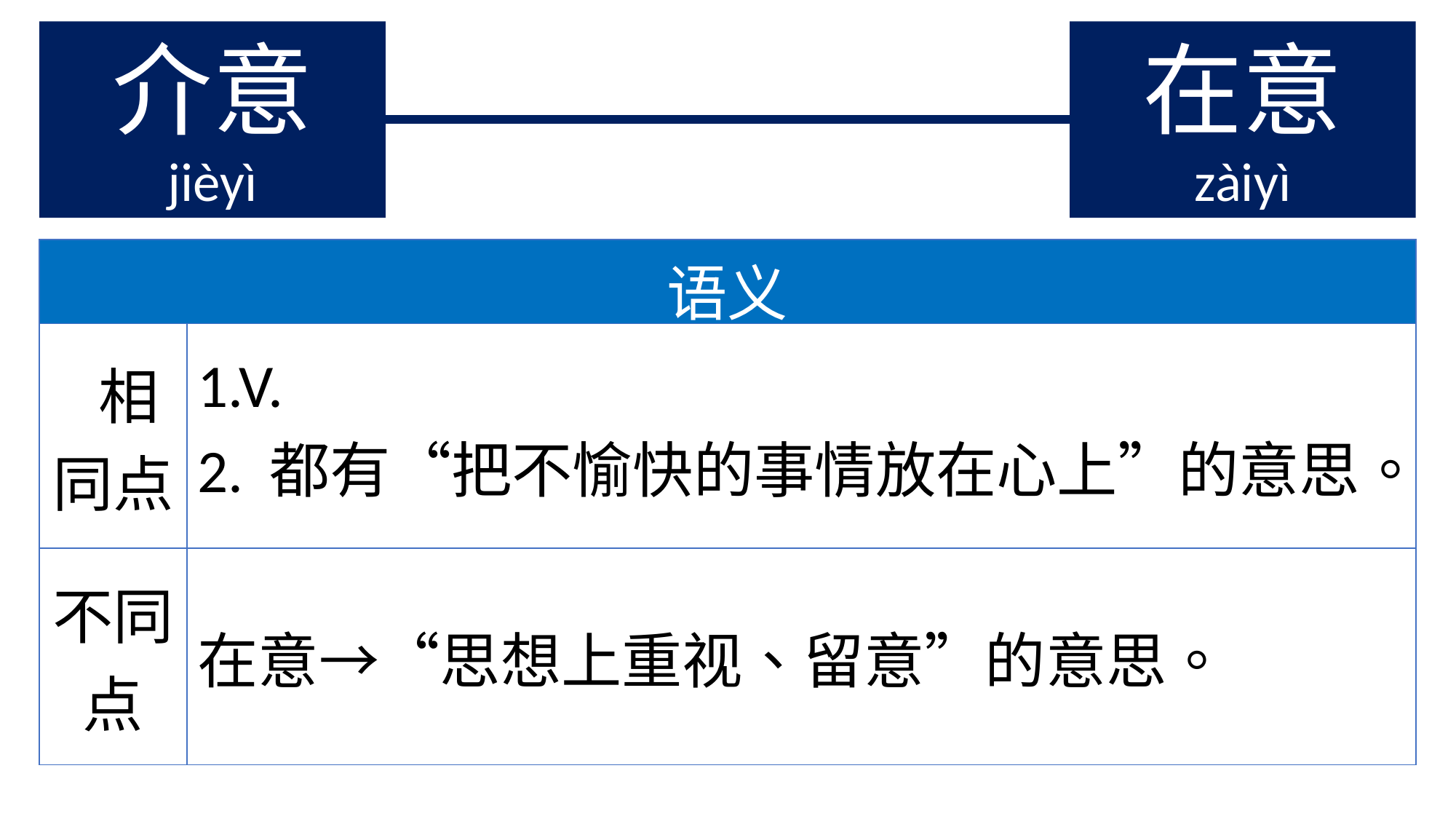

介意
jièyì
在意
zàiyì
| 语义 |  |
| --- | --- |
| 相同点 | 1.V. 2. 都有“把不愉快的事情放在心上”的意思。 |
| 不同点 | 在意→“思想上重视、留意”的意思。 |